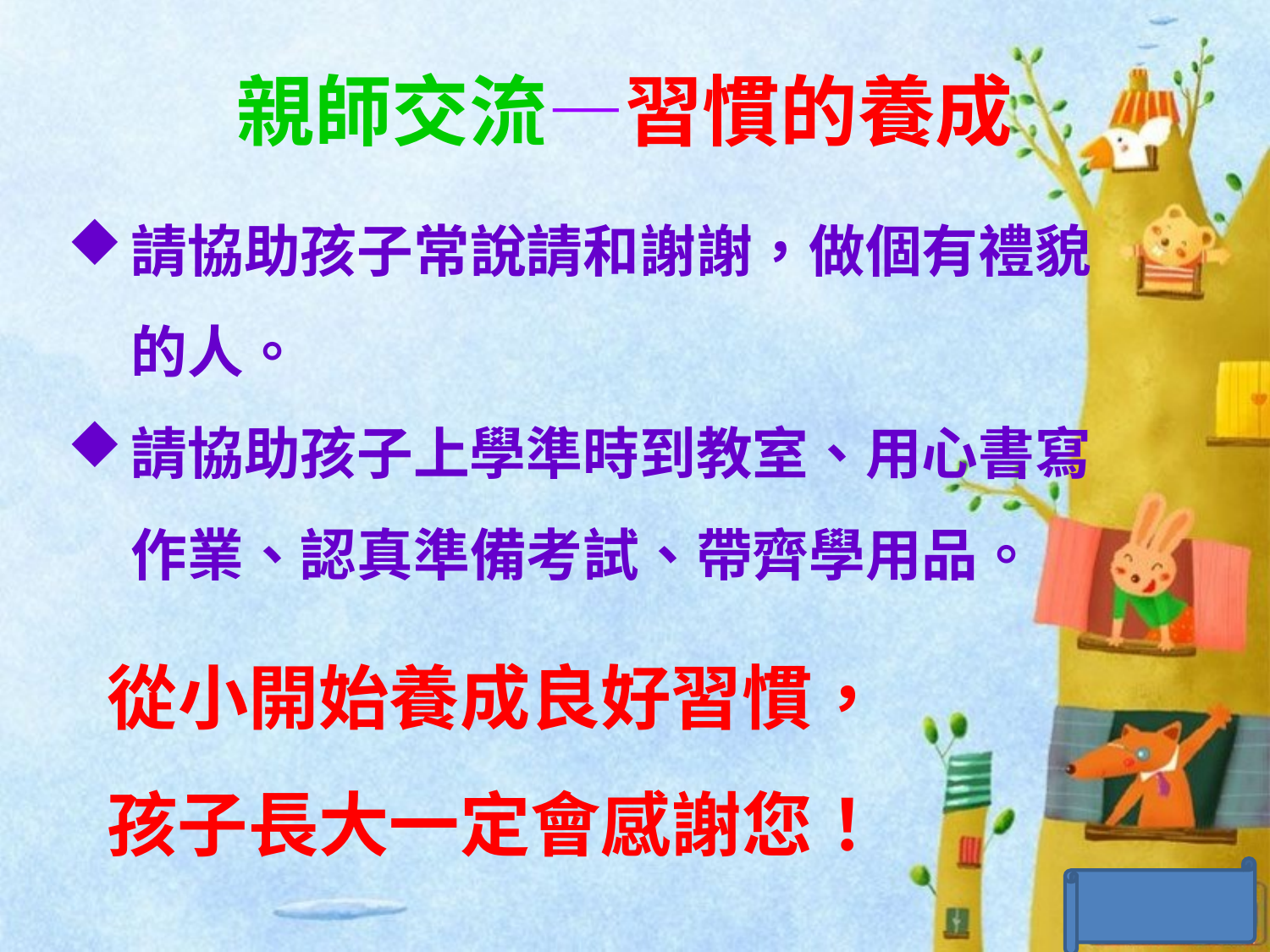

親師交流—習慣的養成
請協助孩子常說請和謝謝，做個有禮貌的人。
請協助孩子上學準時到教室、用心書寫作業、認真準備考試、帶齊學用品。
從小開始養成良好習慣，
孩子長大一定會感謝您！